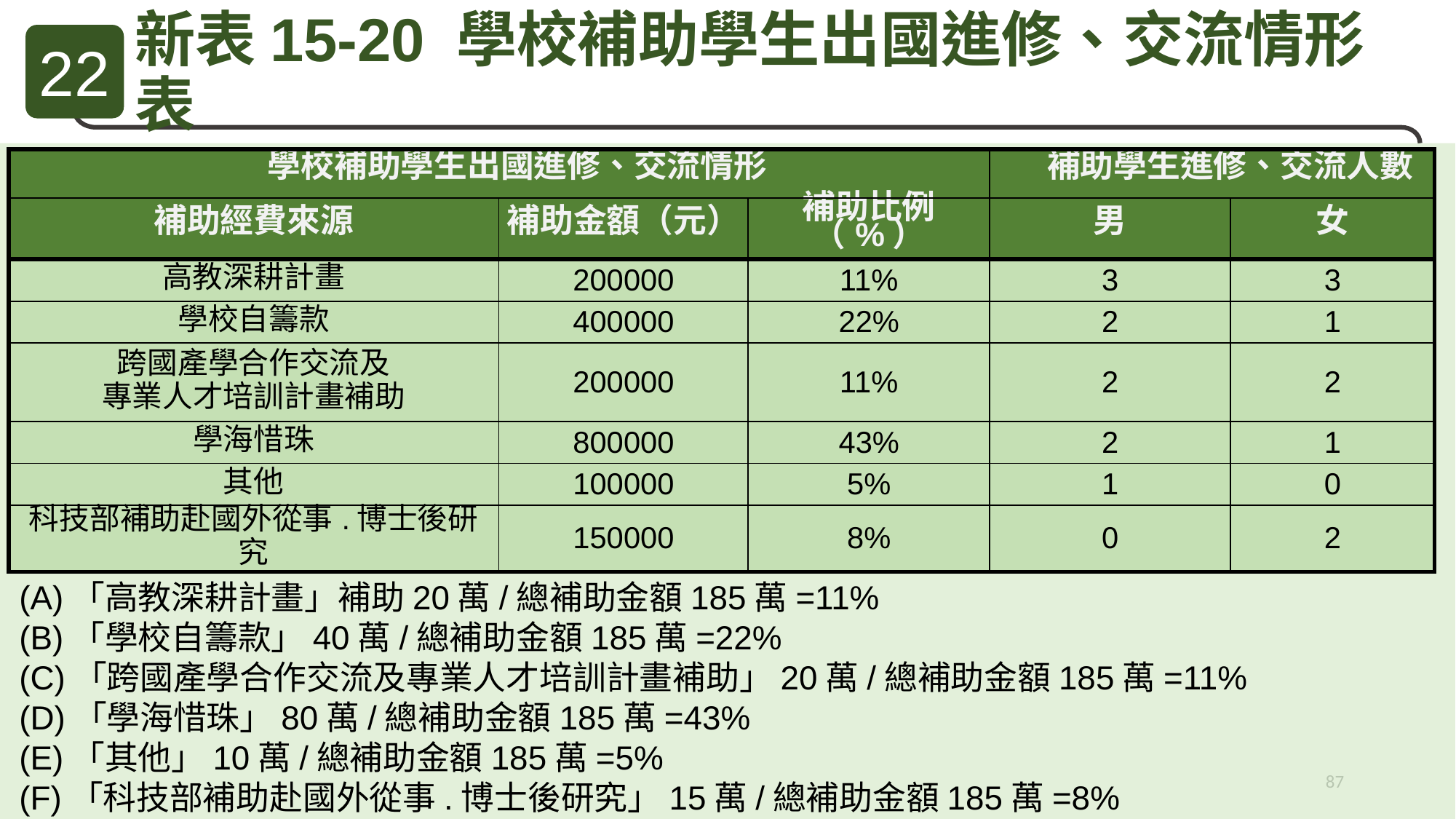

22
新表15-20 學校補助學生出國進修、交流情形表

| 學校補助學生出國進修、交流情形 |  |  | 補助學生進修、交流人數 |  |
| --- | --- | --- | --- | --- |
| 補助經費來源 | 補助金額（元） | 補助比例（%） | 男 | 女 |
| 高教深耕計畫 | 200000 | 11% | 3 | 3 |
| 學校自籌款 | 400000 | 22% | 2 | 1 |
| 跨國產學合作交流及 專業人才培訓計畫補助 | 200000 | 11% | 2 | 2 |
| 學海惜珠 | 800000 | 43% | 2 | 1 |
| 其他 | 100000 | 5% | 1 | 0 |
| 科技部補助赴國外從事.博士後研究 | 150000 | 8% | 0 | 2 |
(A)「高教深耕計畫」補助20萬/總補助金額185萬=11%
(B)「學校自籌款」40萬/總補助金額185萬=22%
(C)「跨國產學合作交流及專業人才培訓計畫補助」20萬/總補助金額185萬=11%
(D)「學海惜珠」80萬/總補助金額185萬=43%
(E)「其他」10萬/總補助金額185萬=5%
(F)「科技部補助赴國外從事.博士後研究」15萬/總補助金額185萬=8%
87